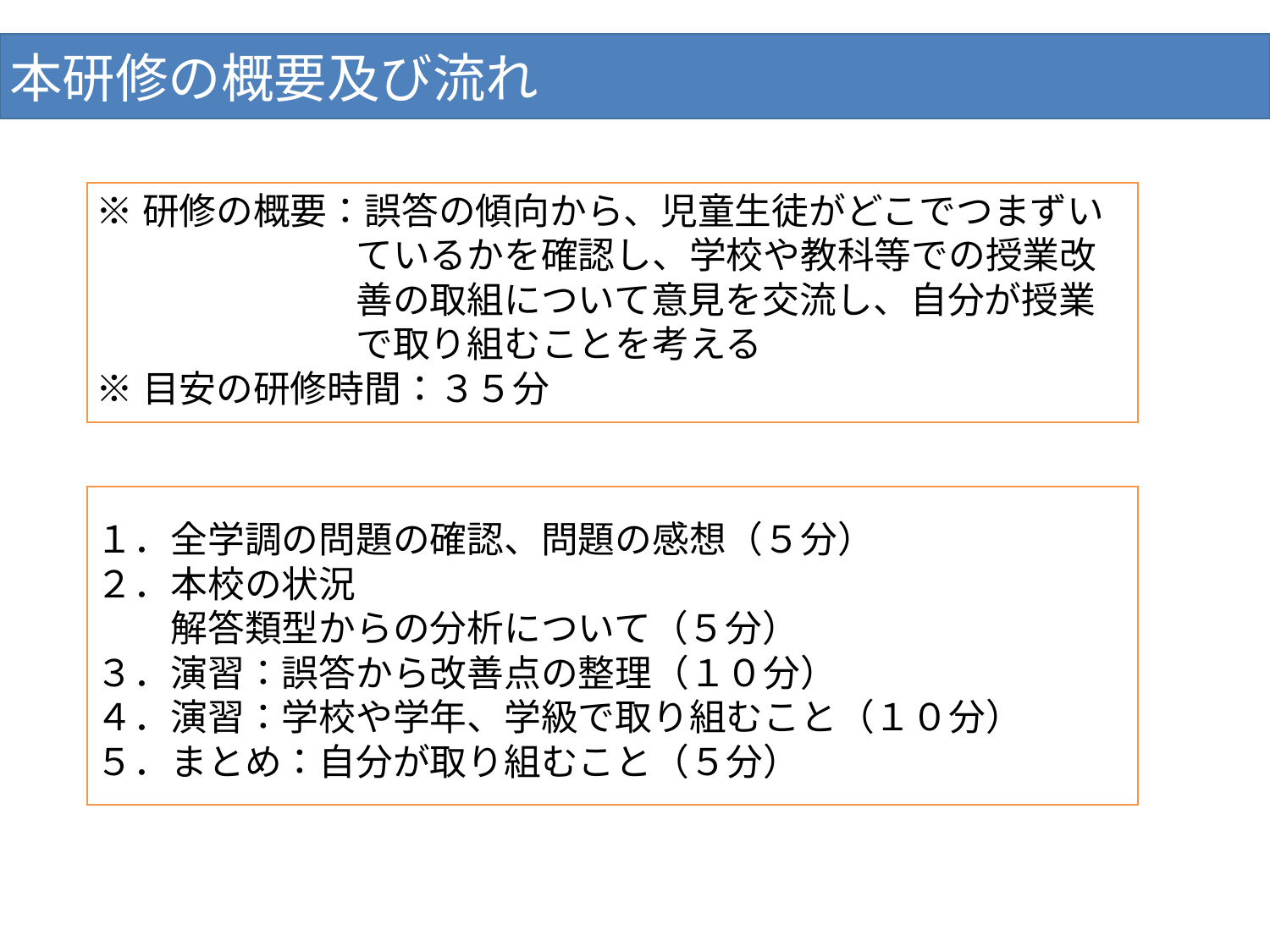

本研修の概要及び流れ
※研修の概要：誤答の傾向から、児童生徒がどこでつまずい
　　　　　　　ているかを確認し、学校や教科等での授業改
　　　　　　　善の取組について意見を交流し、自分が授業
　　　　　　　で取り組むことを考える
※目安の研修時間：３５分

１．全学調の問題の確認、問題の感想（５分）
２．本校の状況
　　解答類型からの分析について（５分）
３．演習：誤答から改善点の整理（１０分）
４．演習：学校や学年、学級で取り組むこと（１０分）
５．まとめ：自分が取り組むこと（５分）